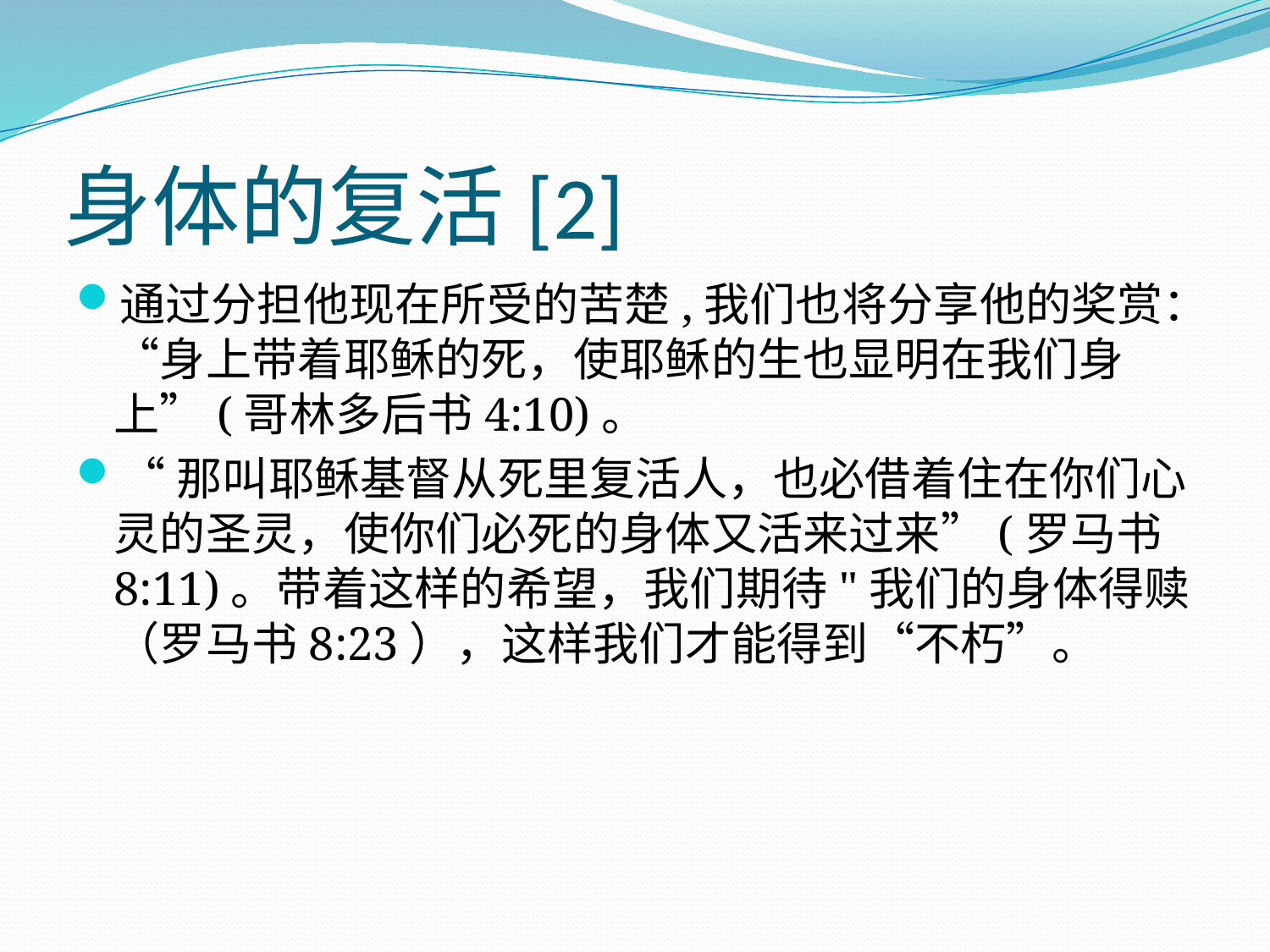

# 身体的复活[2]
通过分担他现在所受的苦楚,我们也将分享他的奖赏：“身上带着耶稣的死，使耶稣的生也显明在我们身上”(哥林多后书4:10)。
“那叫耶稣基督从死里复活人，也必借着住在你们心灵的圣灵，使你们必死的身体又活来过来”(罗马书8:11)。带着这样的希望，我们期待"我们的身体得赎（罗马书8:23），这样我们才能得到“不朽”。